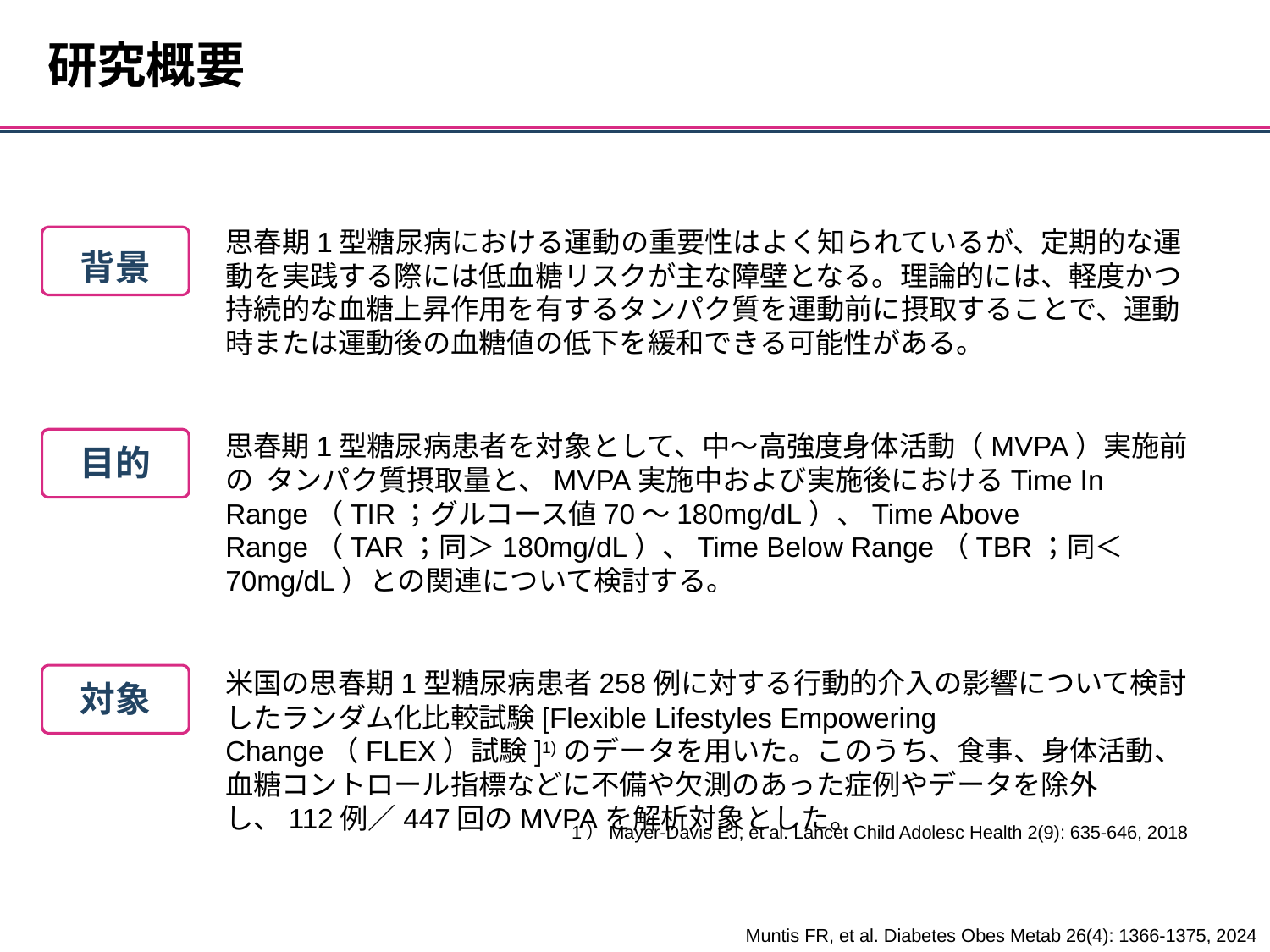

研究概要
思春期1型糖尿病における運動の重要性はよく知られているが、定期的な運動を実践する際には低血糖リスクが主な障壁となる。理論的には、軽度かつ持続的な血糖上昇作用を有するタンパク質を運動前に摂取することで、運動時または運動後の血糖値の低下を緩和できる可能性がある。

背景
思春期1型糖尿病患者を対象として、中～高強度身体活動（MVPA）実施前の  タンパク質摂取量と、MVPA実施中および実施後におけるTime In Range（TIR；グルコース値70～180mg/dL）、Time Above Range（TAR；同＞180mg/dL）、Time Below Range（TBR；同＜70mg/dL）との関連について検討する。

目的
米国の思春期1型糖尿病患者258例に対する行動的介入の影響について検討したランダム化比較試験[Flexible Lifestyles Empowering Change（FLEX）試験]1)のデータを用いた。このうち、食事、身体活動、血糖コントロール指標などに不備や欠測のあった症例やデータを除外し、112例／447回のMVPAを解析対象とした。

対象
1）Mayer-Davis EJ, et al. Lancet Child Adolesc Health 2(9): 635-646, 2018
Muntis FR, et al. Diabetes Obes Metab 26(4): 1366-1375, 2024